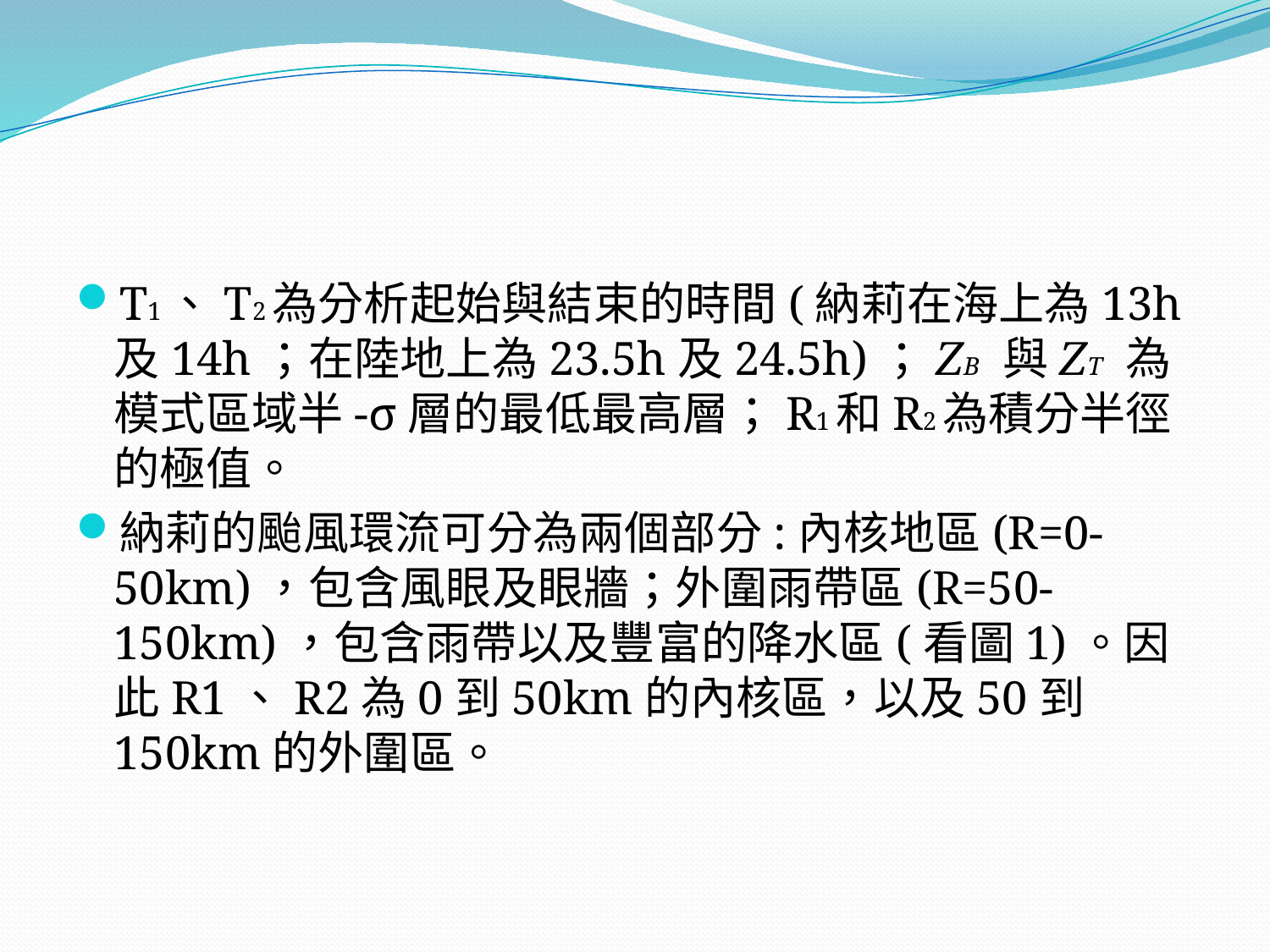

#
T1、T2為分析起始與結束的時間(納莉在海上為13h及14h；在陸地上為23.5h及24.5h)；ZB 與ZT 為模式區域半-σ層的最低最高層；R1和R2為積分半徑的極值。
納莉的颱風環流可分為兩個部分:內核地區(R=0-50km)，包含風眼及眼牆；外圍雨帶區(R=50-150km)，包含雨帶以及豐富的降水區(看圖1)。因此R1、R2為0到50km的內核區，以及50到150km的外圍區。